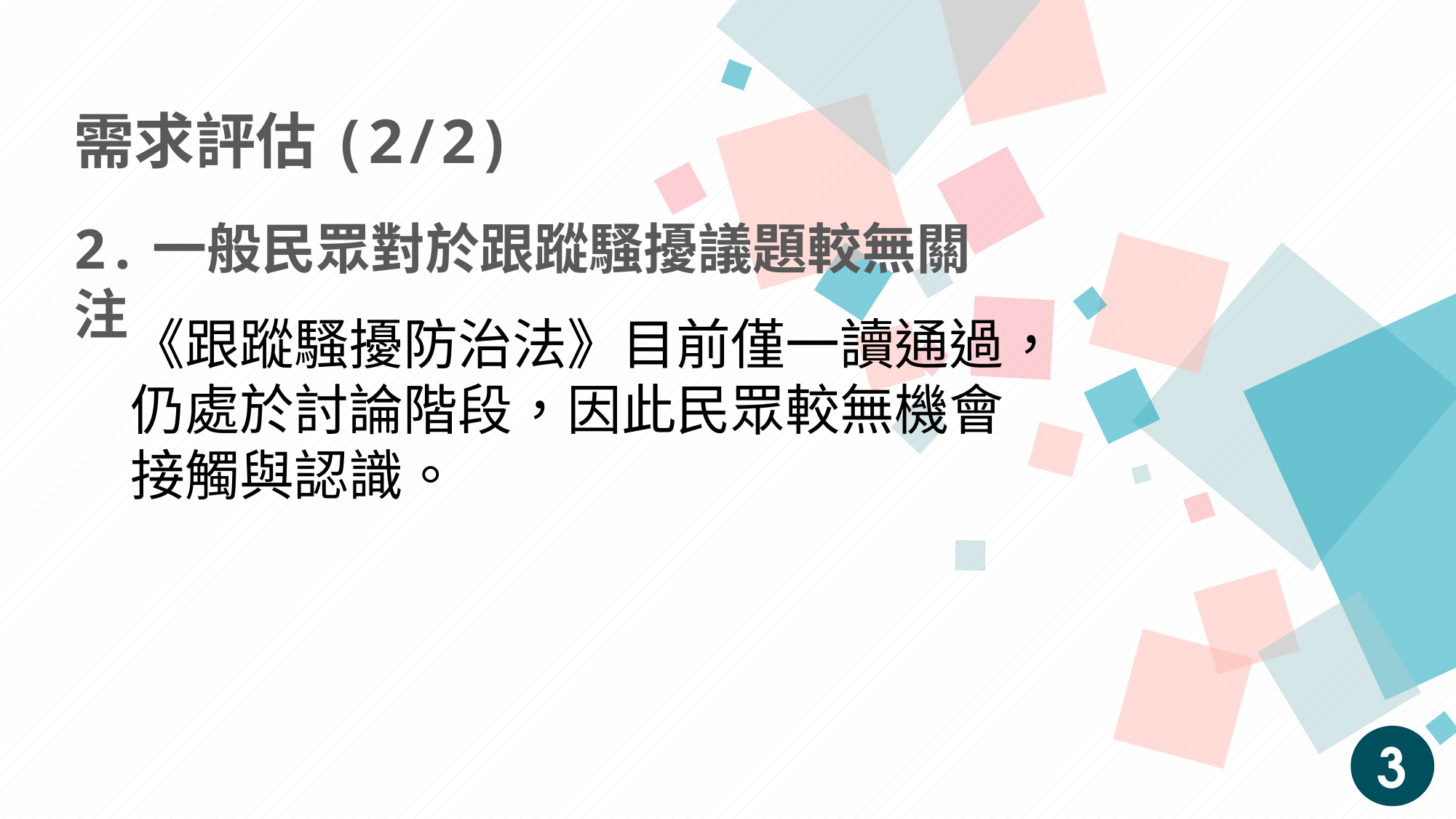

需求評估(2/2)
2.一般民眾對於跟蹤騷擾議題較無關注
《跟蹤騷擾防治法》目前僅一讀通過，仍處於討論階段，因此民眾較無機會接觸與認識。

3